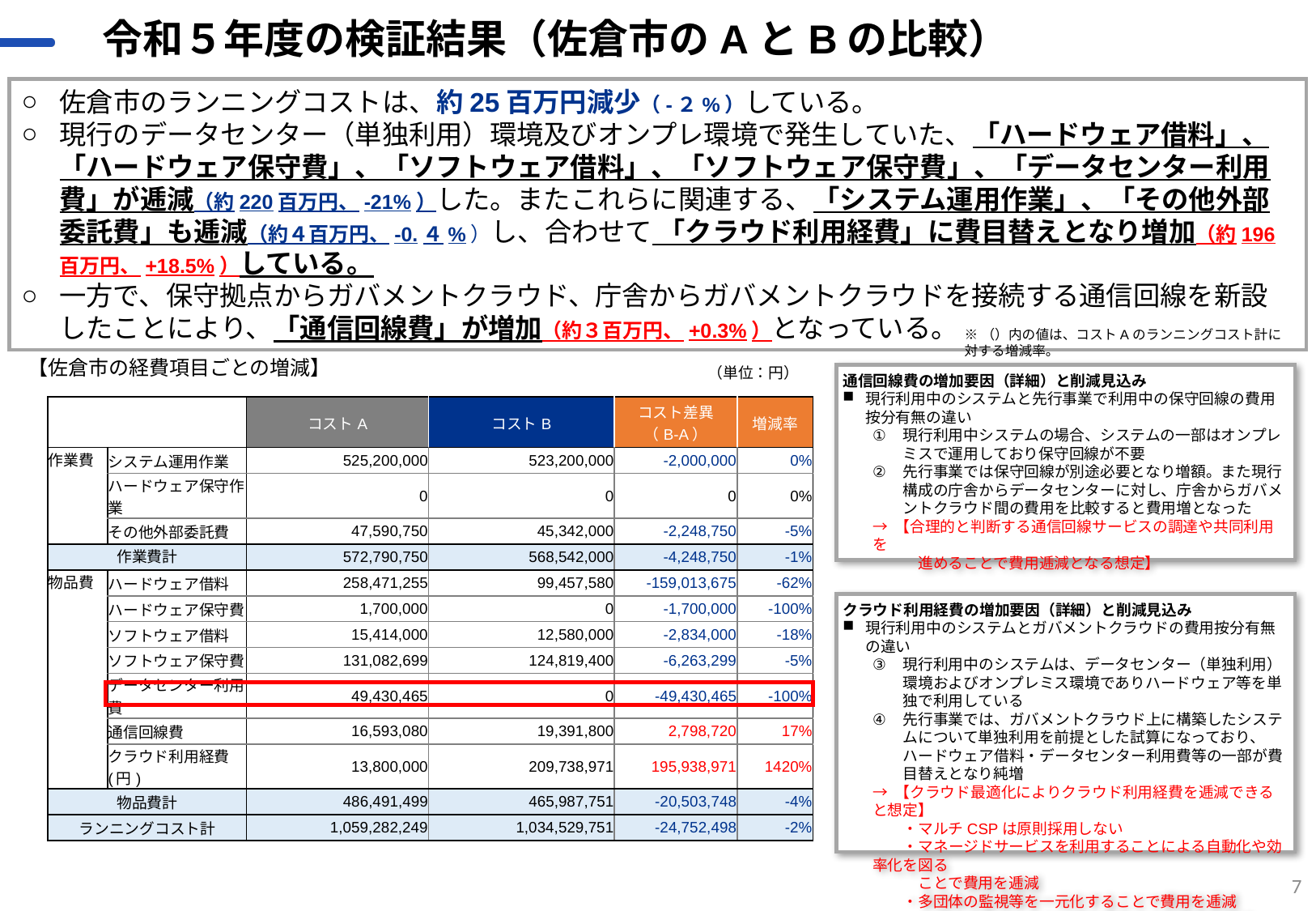

# 令和５年度の検証結果（佐倉市のAとBの比較）
佐倉市のランニングコストは、約25百万円減少（-２%）している。
現行のデータセンター（単独利用）環境及びオンプレ環境で発生していた、「ハードウェア借料」、「ハードウェア保守費」、「ソフトウェア借料」、「ソフトウェア保守費」、「データセンター利用費」が逓減（約220百万円、-21%）した。またこれらに関連する、「システム運用作業」、「その他外部委託費」も逓減（約４百万円、-0.４%）し、合わせて 「クラウド利用経費」に費目替えとなり増加（約196百万円、+18.5%）している。
一方で、保守拠点からガバメントクラウド、庁舎からガバメントクラウドを接続する通信回線を新設したことにより、「通信回線費」が増加（約３百万円、+0.3%）となっている。
※（）内の値は、コストAのランニングコスト計に対する増減率。
【佐倉市の経費項目ごとの増減】
（単位：円）
通信回線費の増加要因（詳細）と削減見込み
現行利用中のシステムと先行事業で利用中の保守回線の費用按分有無の違い
現行利用中システムの場合、システムの一部はオンプレミスで運用しており保守回線が不要
先行事業では保守回線が別途必要となり増額。また現行構成の庁舎からデータセンターに対し、庁舎からガバメントクラウド間の費用を比較すると費用増となった
→ 【合理的と判断する通信回線サービスの調達や共同利用を
　　　進めることで費用逓減となる想定】
|  |  | コストA | コストB | コスト差異 （B-A） | 増減率 |
| --- | --- | --- | --- | --- | --- |
| 作業費 | システム運用作業 | 525,200,000 | 523,200,000 | -2,000,000 | 0% |
|  | ハードウェア保守作業 | 0 | 0 | 0 | 0% |
|  | その他外部委託費 | 47,590,750 | 45,342,000 | -2,248,750 | -5% |
| 作業費計 |  | 572,790,750 | 568,542,000 | -4,248,750 | -1% |
| 物品費 | ハードウェア借料 | 258,471,255 | 99,457,580 | -159,013,675 | -62% |
|  | ハードウェア保守費 | 1,700,000 | 0 | -1,700,000 | -100% |
|  | ソフトウェア借料 | 15,414,000 | 12,580,000 | -2,834,000 | -18% |
|  | ソフトウェア保守費 | 131,082,699 | 124,819,400 | -6,263,299 | -5% |
|  | データセンター利用費 | 49,430,465 | 0 | -49,430,465 | -100% |
|  | 通信回線費 | 16,593,080 | 19,391,800 | 2,798,720 | 17% |
|  | クラウド利用経費(円) | 13,800,000 | 209,738,971 | 195,938,971 | 1420% |
| 物品費計 |  | 486,491,499 | 465,987,751 | -20,503,748 | -4% |
| ランニングコスト計 |  | 1,059,282,249 | 1,034,529,751 | -24,752,498 | -2% |
クラウド利用経費の増加要因（詳細）と削減見込み
現行利用中のシステムとガバメントクラウドの費用按分有無の違い
現行利用中のシステムは、データセンター（単独利用）環境およびオンプレミス環境でありハードウェア等を単独で利用している
先行事業では、ガバメントクラウド上に構築したシステムについて単独利用を前提とした試算になっており、ハードウェア借料・データセンター利用費等の一部が費目替えとなり純増
→ 【クラウド最適化によりクラウド利用経費を逓減できると想定】
　　・マルチCSPは原則採用しない
　　・マネージドサービスを利用することによる自動化や効率化を図る
　　　ことで費用を逓減
　　・多団体の監視等を一元化することで費用を逓減
　　・リザーブドインスタンスの導入により費用を逓減

7